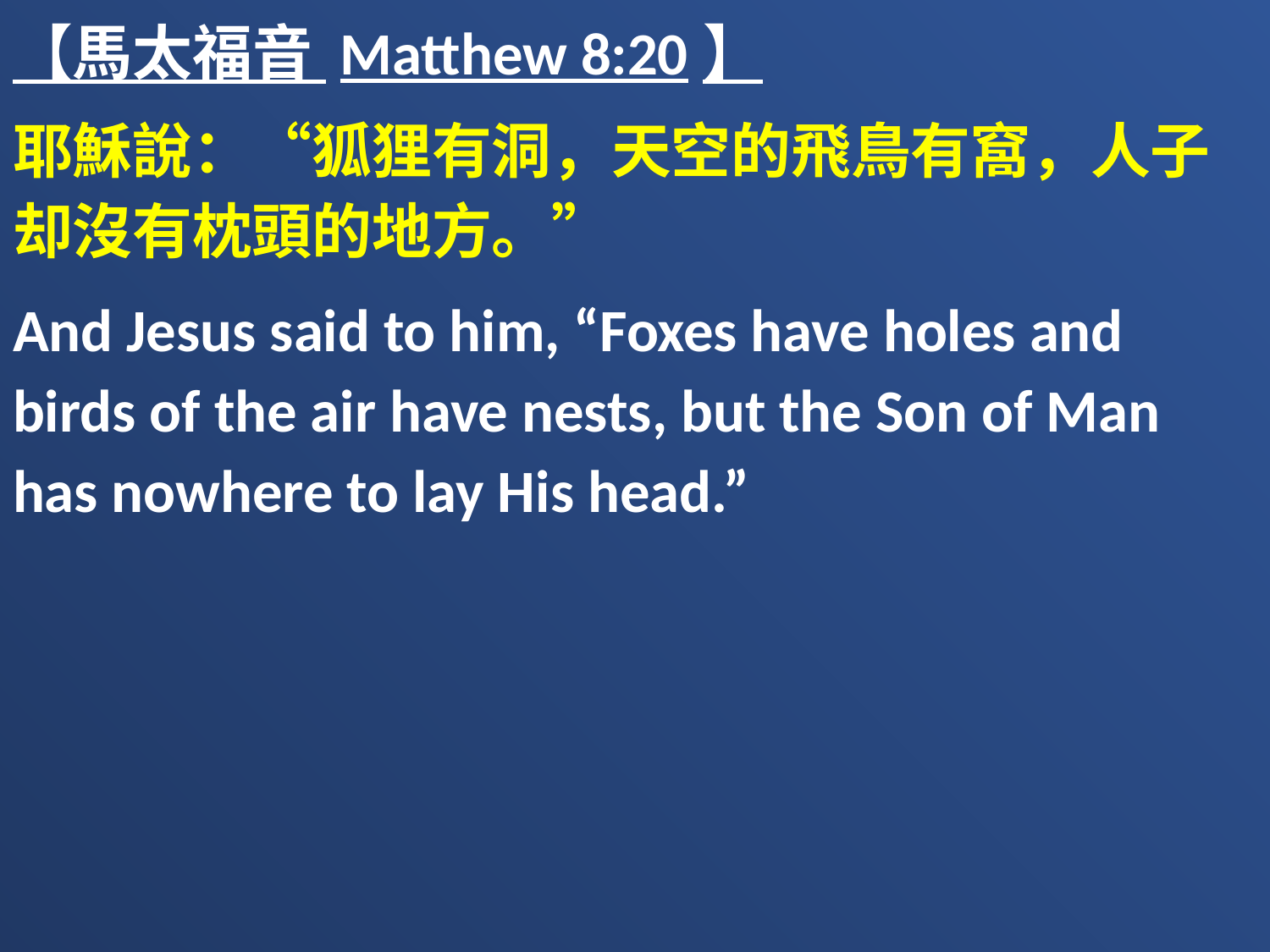

【馬太福音 Matthew 8:20】
耶穌說：“狐狸有洞，天空的飛鳥有窩，人子却沒有枕頭的地方。”
And Jesus said to him, “Foxes have holes and birds of the air have nests, but the Son of Man has nowhere to lay His head.”